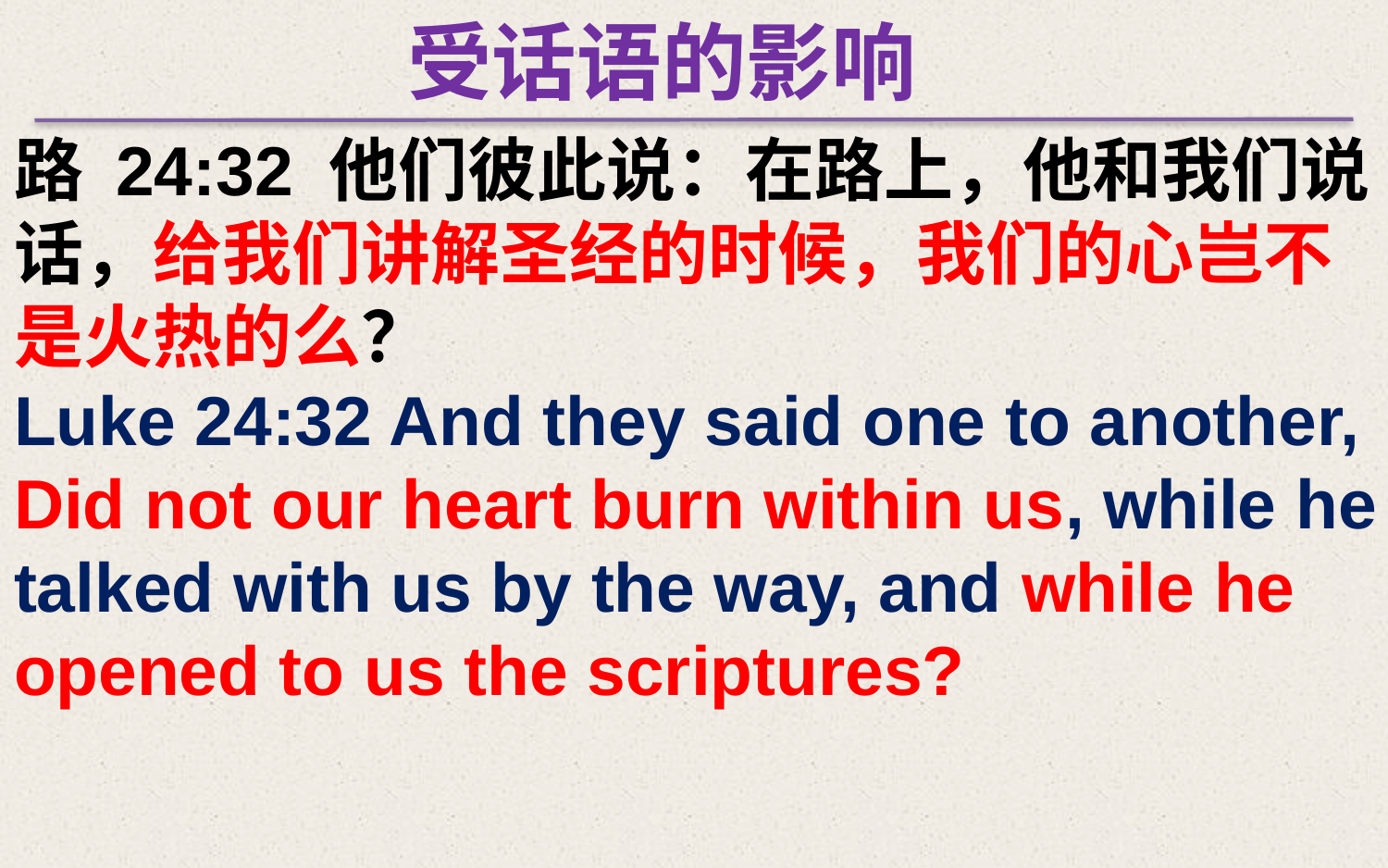

受话语的影响
路 24:32 他们彼此说：在路上，他和我们说话，给我们讲解圣经的时候，我们的心岂不是火热的么？
Luke 24:32 And they said one to another, Did not our heart burn within us, while he talked with us by the way, and while he opened to us the scriptures?